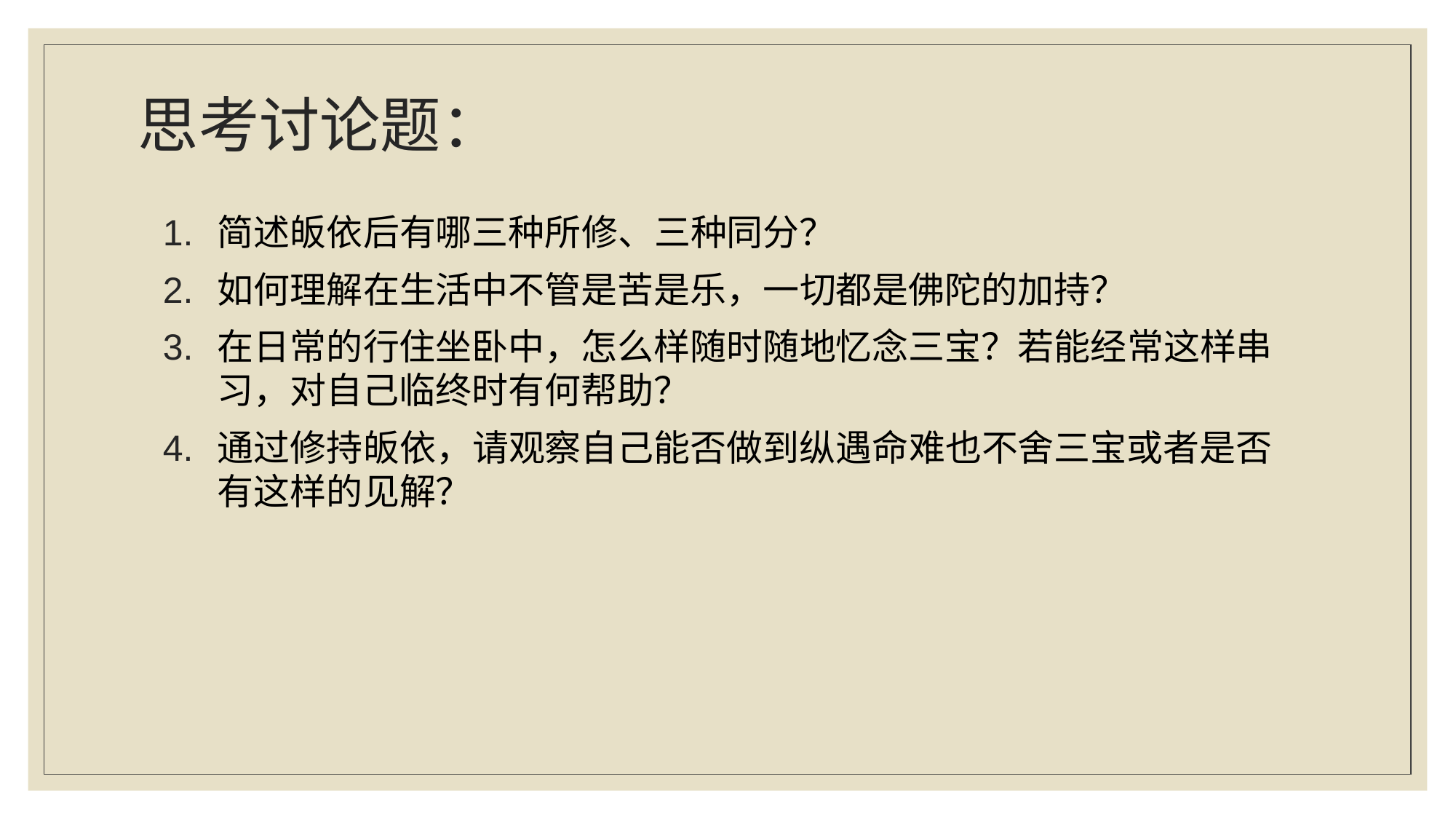

# 思考讨论题：
简述皈依后有哪三种所修、三种同分？
如何理解在生活中不管是苦是乐，一切都是佛陀的加持？
在日常的行住坐卧中，怎么样随时随地忆念三宝？若能经常这样串习，对自己临终时有何帮助？
通过修持皈依，请观察自己能否做到纵遇命难也不舍三宝或者是否有这样的见解？